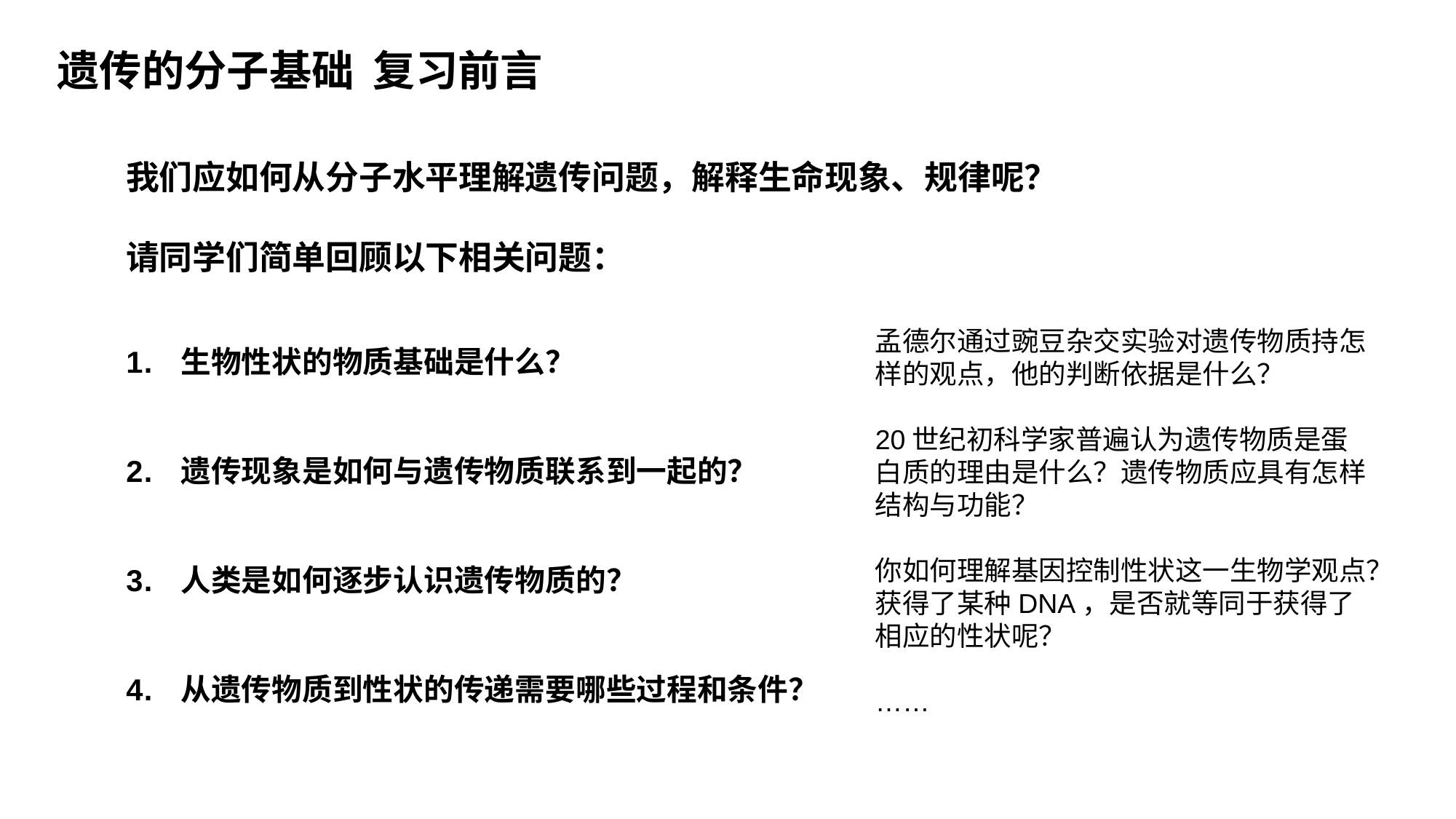

遗传的分子基础  复习前言
我们应如何从分子水平理解遗传问题，解释生命现象、规律呢？

请同学们简单回顾以下相关问题：
生物性状的物质基础是什么？

遗传现象是如何与遗传物质联系到一起的？

人类是如何逐步认识遗传物质的？

从遗传物质到性状的传递需要哪些过程和条件？
孟德尔通过豌豆杂交实验对遗传物质持怎样的观点，他的判断依据是什么？

20世纪初科学家普遍认为遗传物质是蛋白质的理由是什么？遗传物质应具有怎样结构与功能？

你如何理解基因控制性状这一生物学观点？获得了某种DNA，是否就等同于获得了相应的性状呢？

……